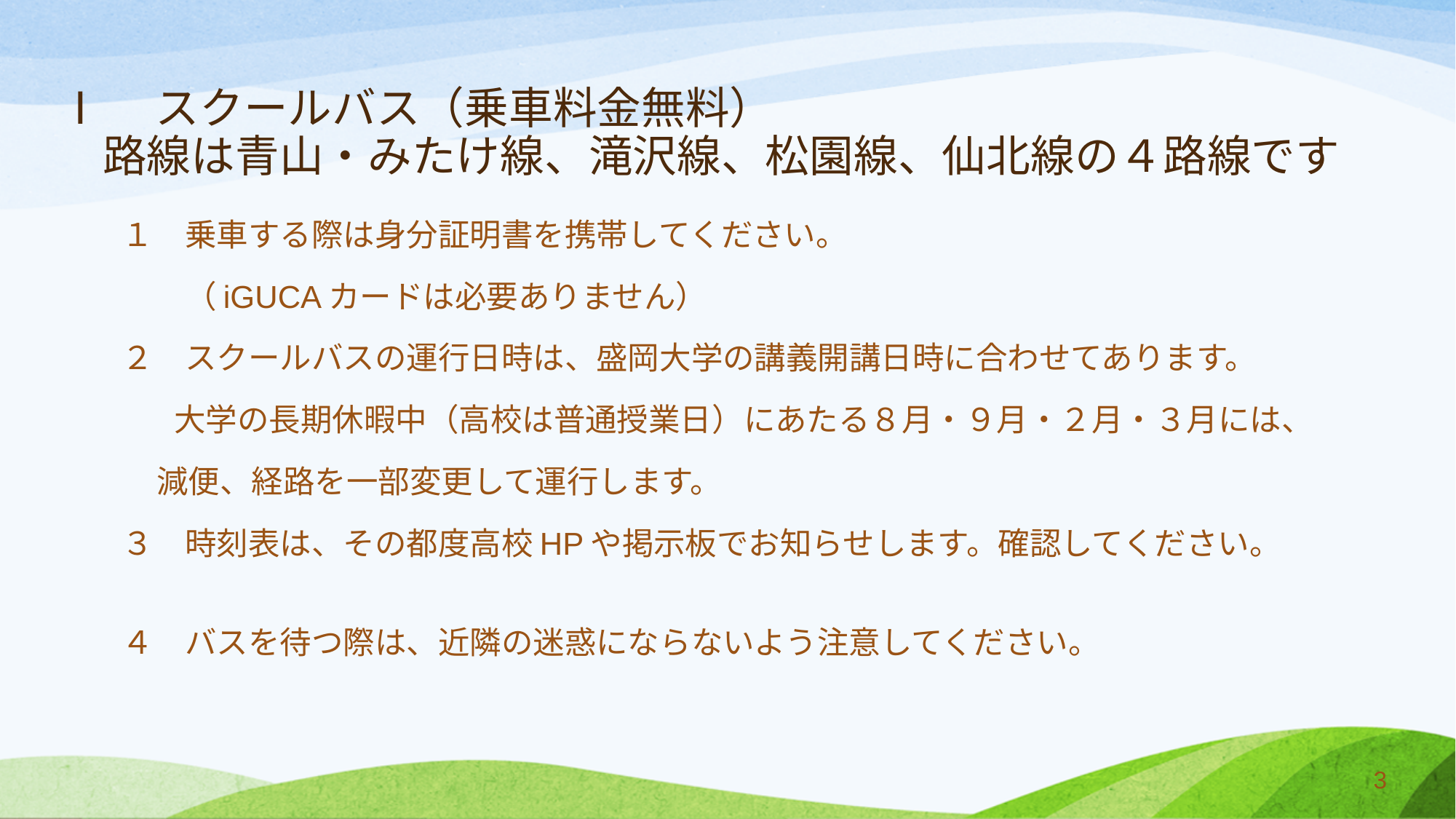

# Ⅰ　スクールバス（乗車料金無料） 　路線は青山・みたけ線、滝沢線、松園線、仙北線の４路線です
　　１　乗車する際は身分証明書を携帯してください。
　　　　（iGUCAカードは必要ありません）
　　２　スクールバスの運行日時は、盛岡大学の講義開講日時に合わせてあります。
 　　　 大学の長期休暇中（高校は普通授業日）にあたる８月・９月・２月・３月には、
   　 　減便、経路を一部変更して運行します。
　　３　時刻表は、その都度高校HPや掲示板でお知らせします。確認してください。
　　４　バスを待つ際は、近隣の迷惑にならないよう注意してください。
3